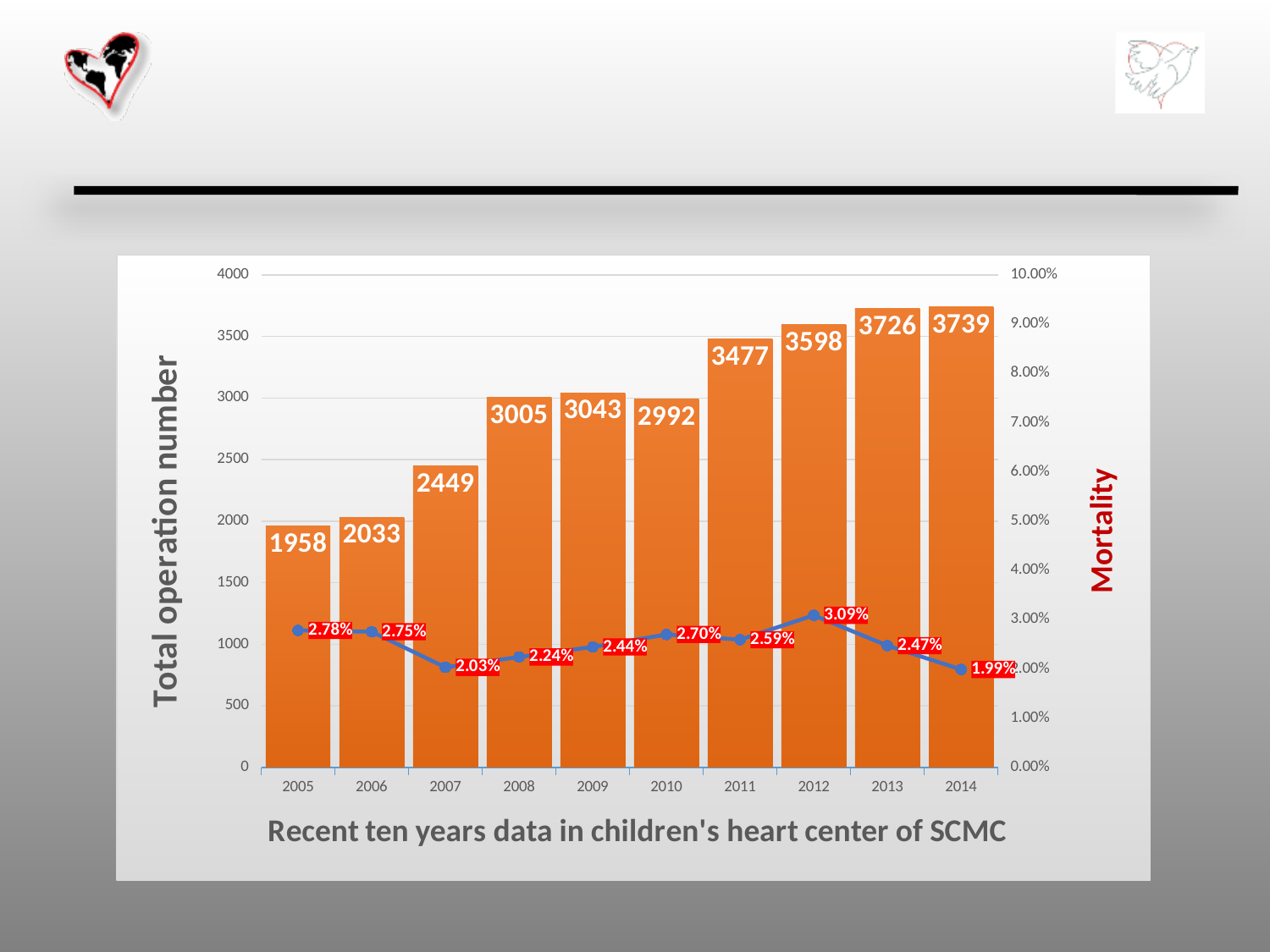

### Chart

| Category | 总例数 | 死亡率 |
|---|---|---|
| 2005 | 1958.0 | 0.0278093076049943 |
| 2006 | 2033.0 | 0.0275377969762419 |
| 2007 | 2449.0 | 0.0203045685279188 |
| 2008 | 3005.0 | 0.0224047796863331 |
| 2009 | 3043.0 | 0.0244470314318976 |
| 2010 | 2992.0 | 0.0269671222755818 |
| 2011 | 3477.0 | 0.0259151279559443 |
| 2012 | 3598.0 | 0.0308737264587836 |
| 2013 | 3726.0 | 0.0247023809523809 |
| 2014 | 3739.0 | 0.0198730333977367 |